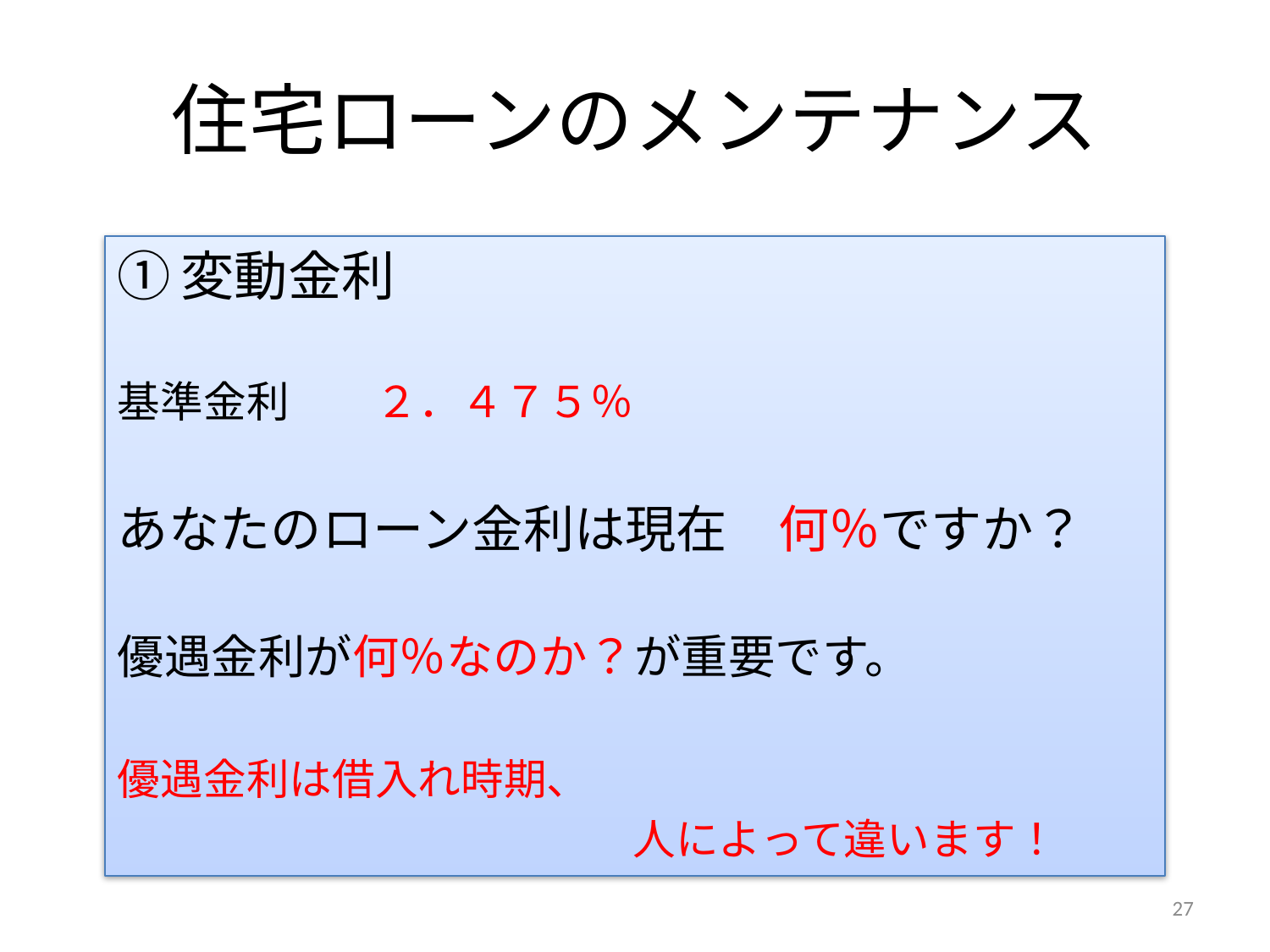

# 住宅ローンのメンテナンス
①変動金利

基準金利　　２．４７５％

あなたのローン金利は現在　何％ですか？

優遇金利が何％なのか？が重要です。

優遇金利は借入れ時期、
　　　　　　　　　　　　人によって違います！
27